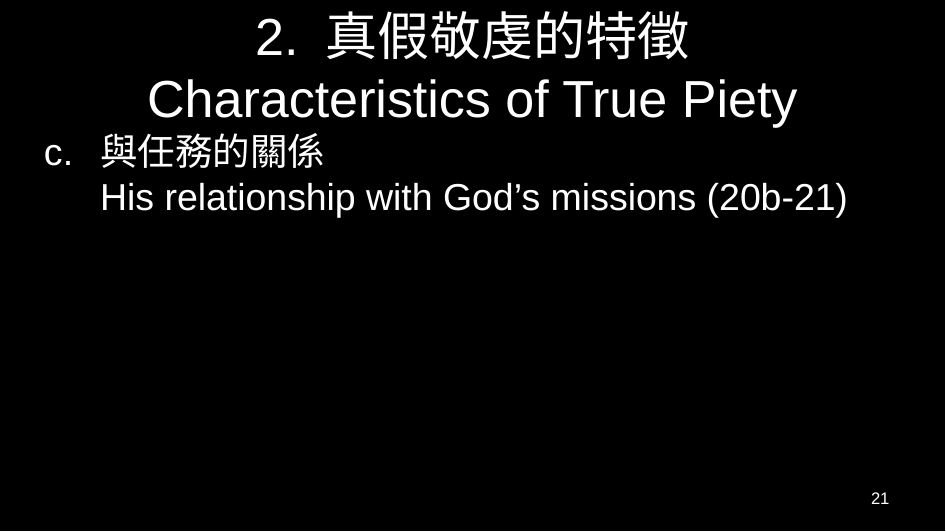

# 2. 真假敬虔的特徵 Characteristics of True Piety
與任務的關係
His relationship with God’s missions (20b-21)

21